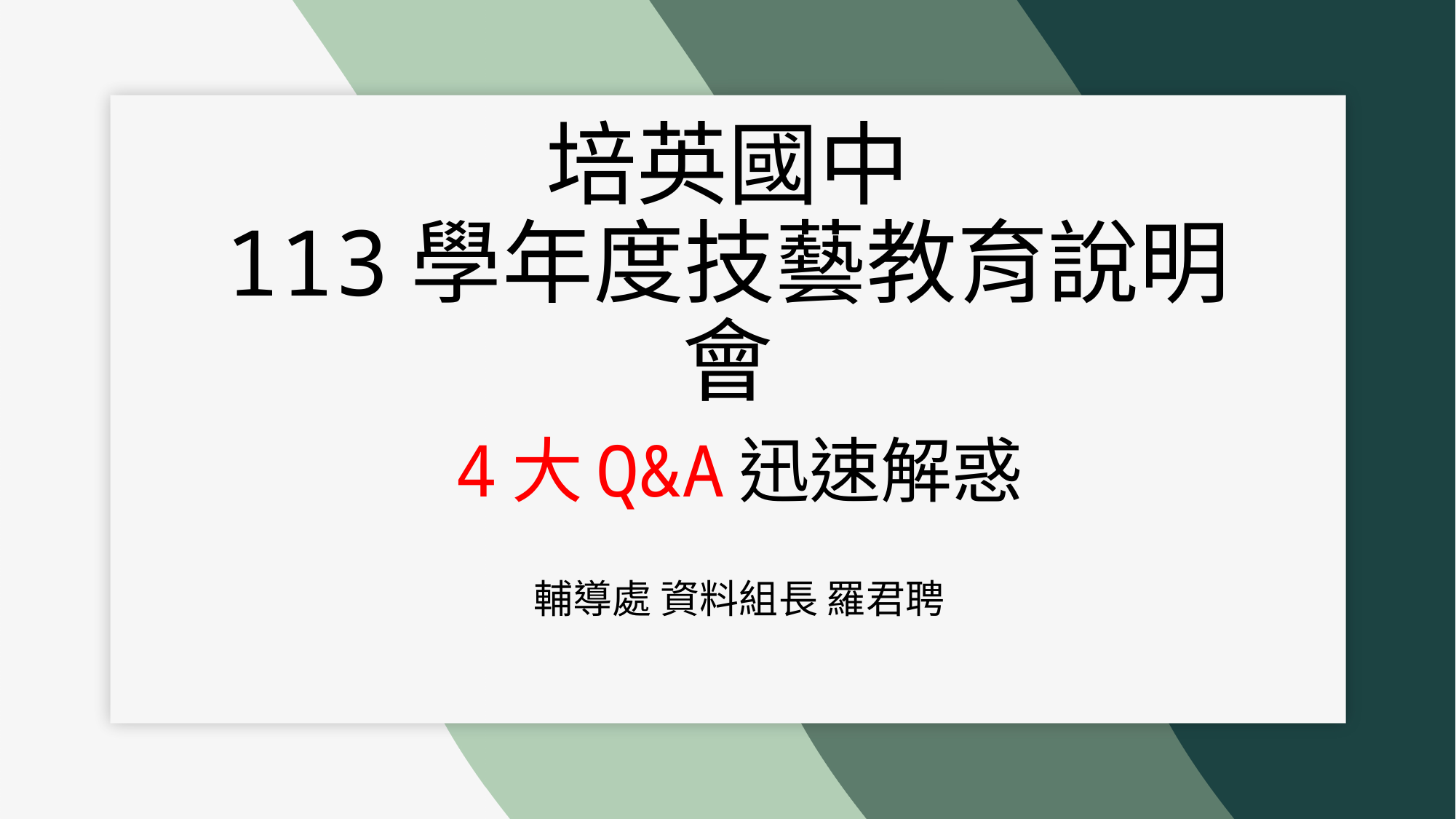

# 培英國中 113學年度技藝教育說明會
4大Q&A迅速解惑

輔導處 資料組長 羅君聘